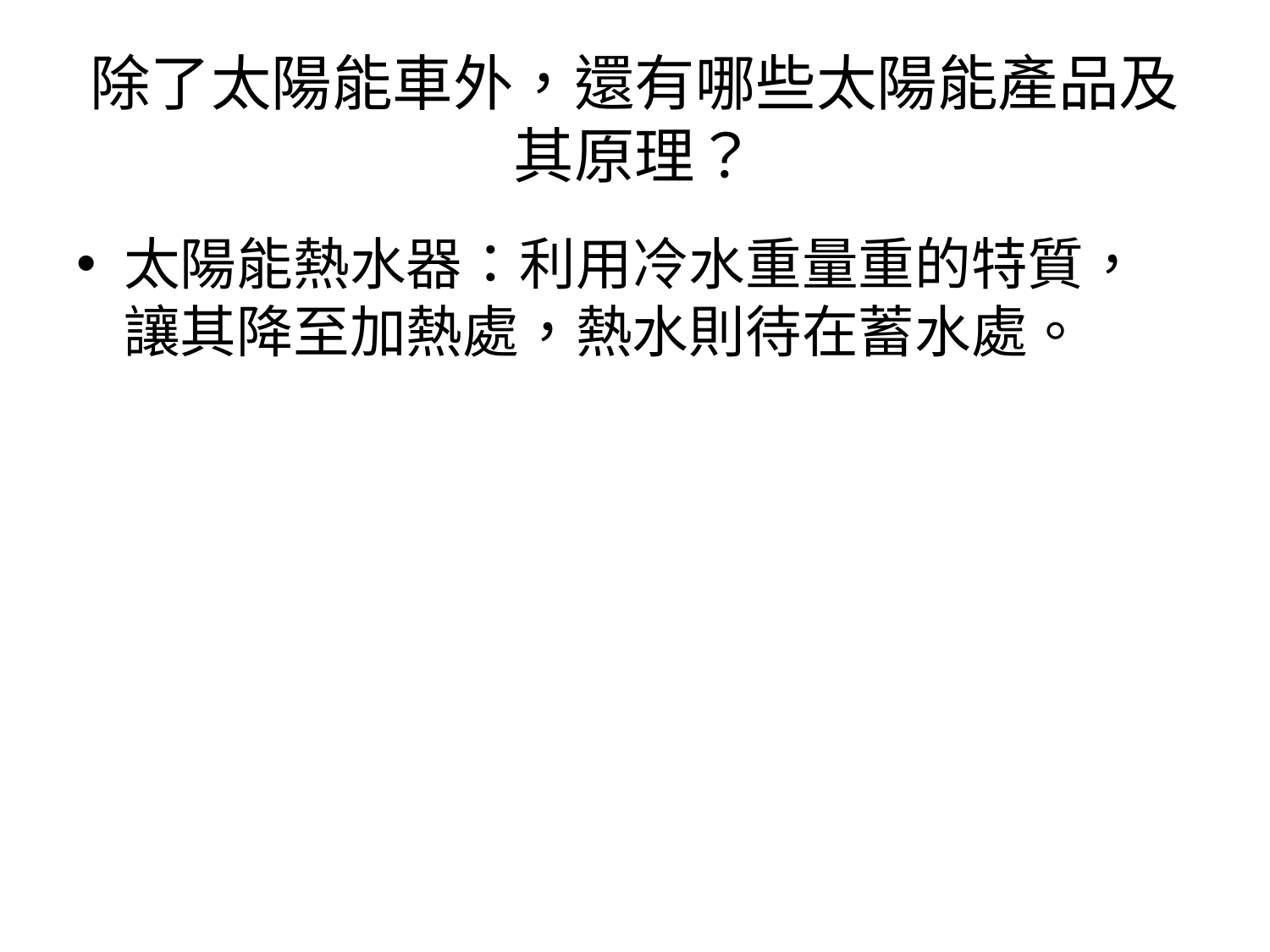

# 除了太陽能車外，還有哪些太陽能產品及其原理？
太陽能熱水器：利用冷水重量重的特質，讓其降至加熱處，熱水則待在蓄水處。